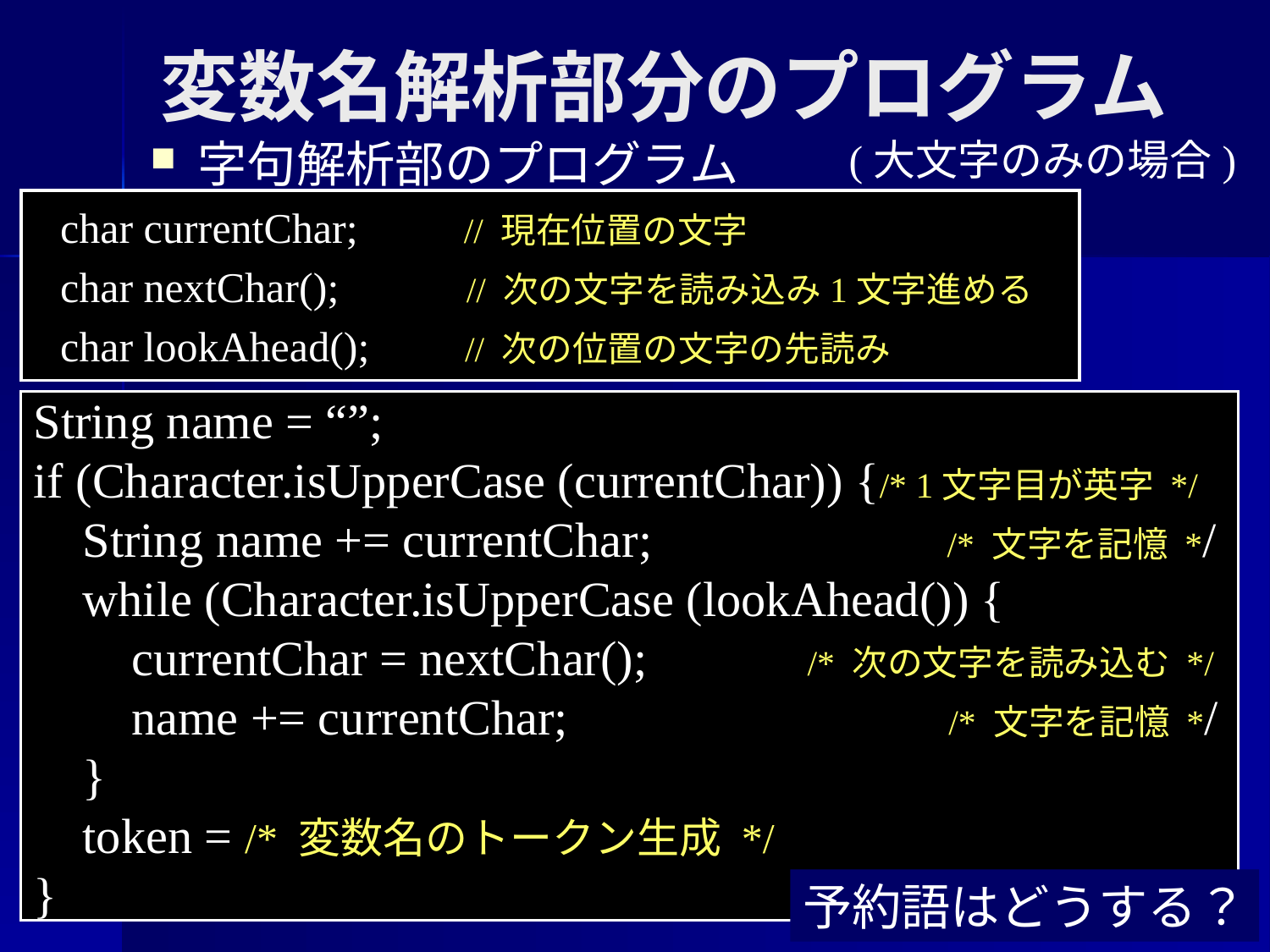

# 変数名解析部分のプログラム
字句解析部のプログラム
(大文字のみの場合)
char currentChar;          // 現在位置の文字
char nextChar();            // 次の文字を読み込み1文字進める
char lookAhead();         // 次の位置の文字の先読み
String name = “”;
if (Character.isUpperCase (currentChar)) {/* 1文字目が英字 */
    String name += currentChar;                        /* 文字を記憶 */
    while (Character.isUpperCase (lookAhead()) {
        currentChar = nextChar();             /* 次の文字を読み込む */
        name += currentChar;                               /* 文字を記憶 */
    }
    token = /* 変数名のトークン生成 */
}
予約語はどうする？